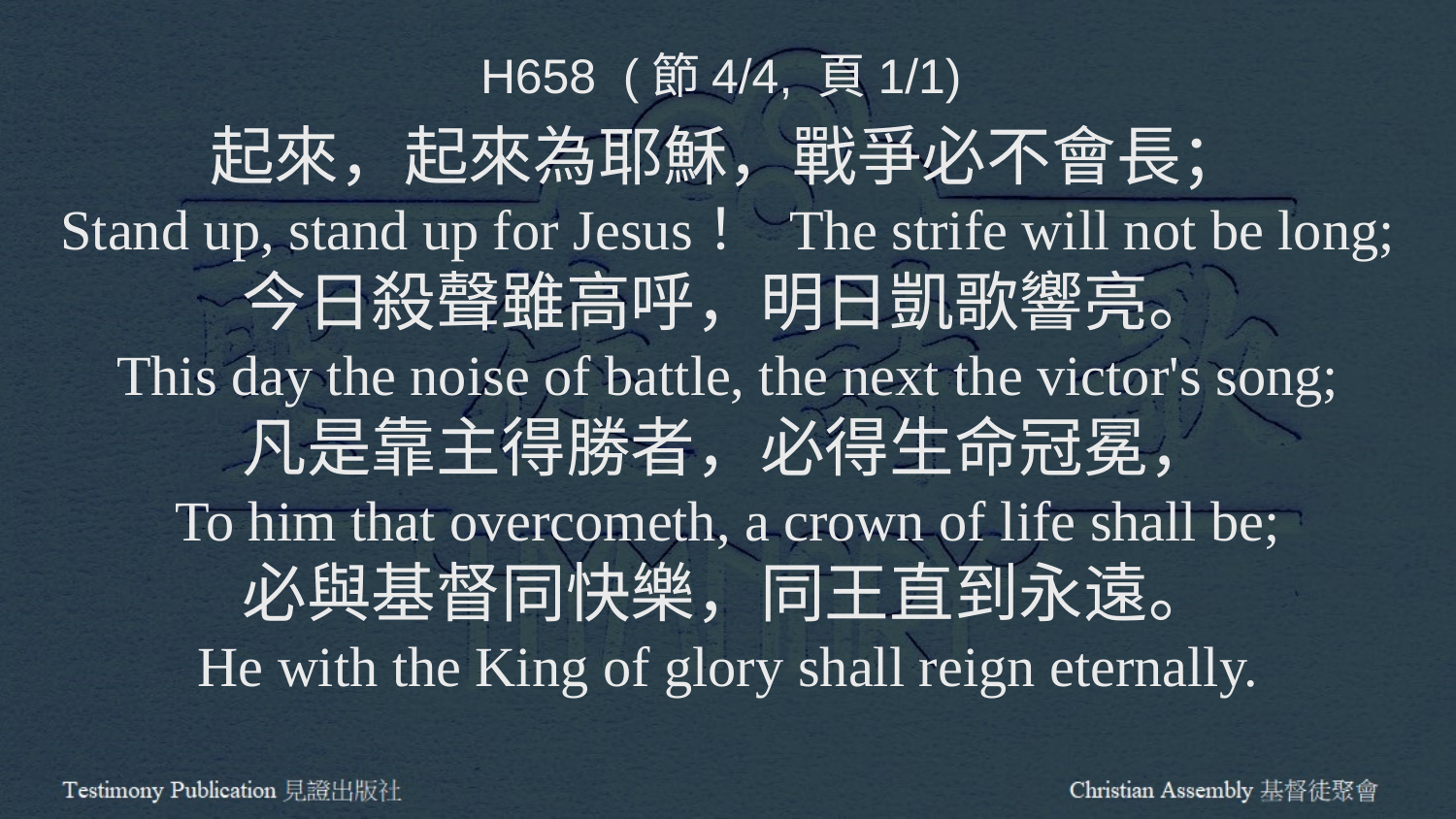

H658  (節4/4, 頁1/1)
起來，起來為耶穌，戰爭必不會長；
Stand up, stand up for Jesus！ The strife will not be long;
今日殺聲雖高呼，明日凱歌響亮。
This day the noise of battle, the next the victor's song;
凡是靠主得勝者，必得生命冠冕，
To him that overcometh, a crown of life shall be;
必與基督同快樂，同王直到永遠。
He with the King of glory shall reign eternally.